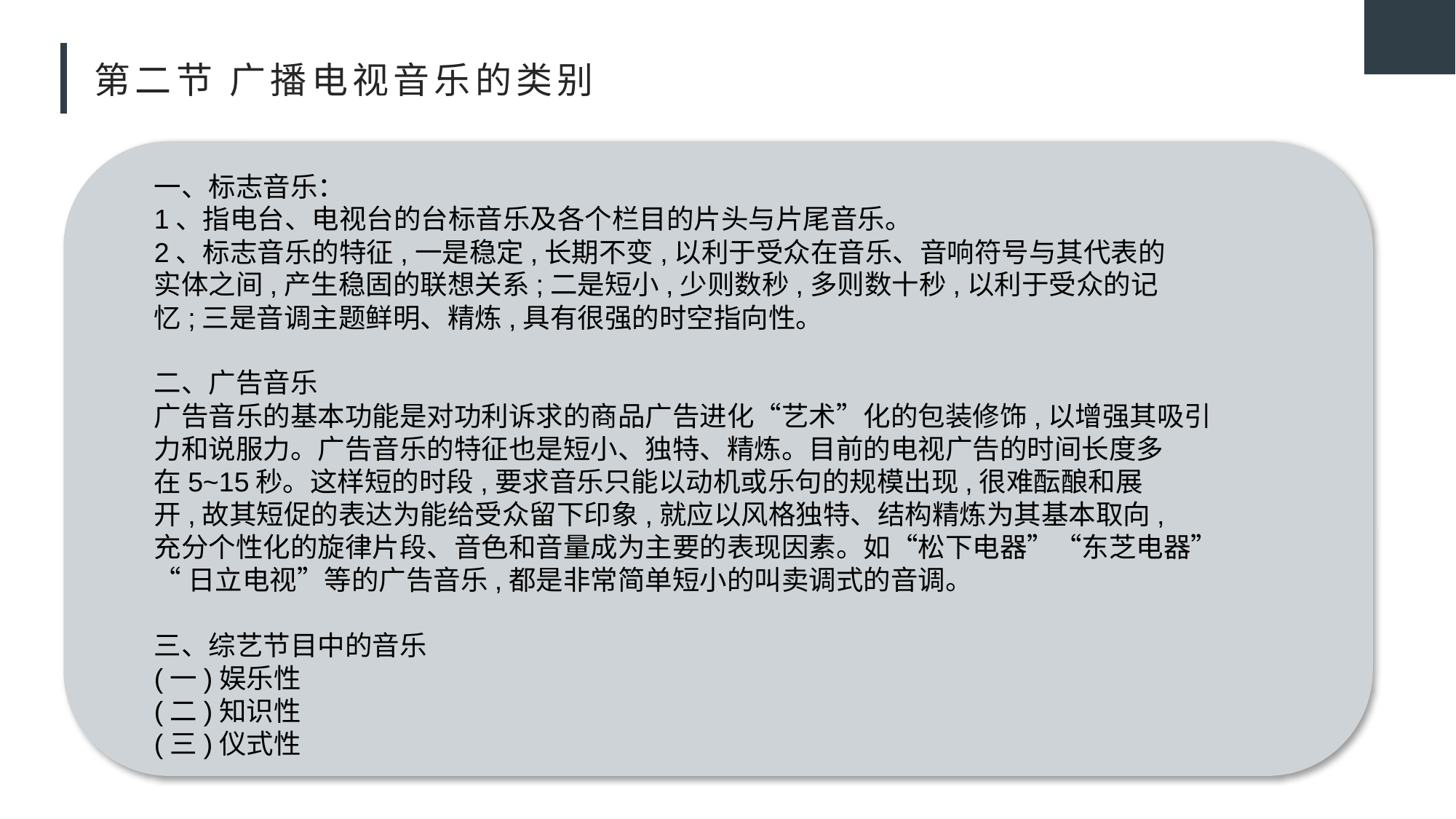

# 第二节 广播电视音乐的类别

一、标志音乐：
1、指电台、电视台的台标音乐及各个栏目的片头与片尾音乐。
2、标志音乐的特征,一是稳定,长期不变,以利于受众在音乐、音响符号与其代表的
实体之间,产生稳固的联想关系;二是短小,少则数秒,多则数十秒,以利于受众的记
忆;三是音调主题鲜明、精炼,具有很强的时空指向性。

二、广告音乐
广告音乐的基本功能是对功利诉求的商品广告进化“艺术”化的包装修饰,以增强其吸引
力和说服力。广告音乐的特征也是短小、独特、精炼。目前的电视广告的时间长度多
在5~15秒。这样短的时段,要求音乐只能以动机或乐句的规模出现,很难酝酿和展
开,故其短促的表达为能给受众留下印象,就应以风格独特、结构精炼为其基本取向,
充分个性化的旋律片段、音色和音量成为主要的表现因素。如“松下电器”“东芝电器”
“日立电视”等的广告音乐,都是非常简单短小的叫卖调式的音调。

三、综艺节目中的音乐
(一)娱乐性
(二)知识性
(三)仪式性